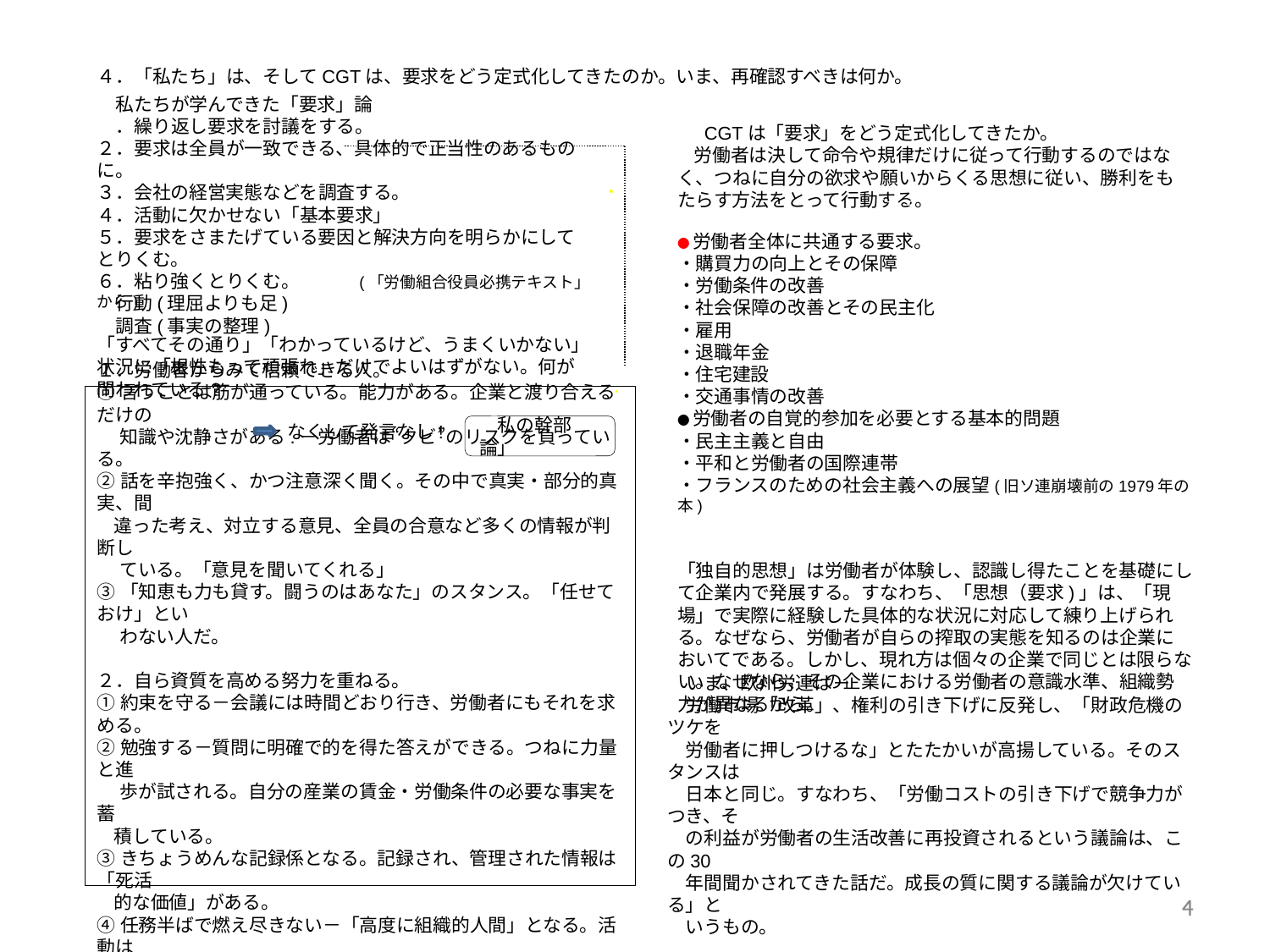

４．「私たち」は、そしてCGTは、要求をどう定式化してきたのか。いま、再確認すべきは何か。
　私たちが学んできた「要求」論
１．繰り返し要求を討議をする。
２．要求は全員が一致できる、具体的で正当性のあるものに。
３．会社の経営実態などを調査する。
４．活動に欠かせない「基本要求」
５．要求をさまたげている要因と解決方向を明らかにしてとりくむ。
６．粘り強くとりくむ。              (「労働組合役員必携テキスト」から)

「すべてその通り」「わかっているけど、うまくいかない」状況に「根性もって頑張れ」だけでよいはずがない。何が問われている?
　 CGTは「要求」をどう定式化してきたか。
   労働者は決して命令や規律だけに従って行動するのではなく、つねに自分の欲求や願いからくる思想に従い、勝利をもたらす方法をとって行動する。
「フランス総同盟・中級教科書２」　から
「一般的思想」は次の要求によって表現される。
●労働者全体に共通する要求。
・購買力の向上とその保障
・労働条件の改善
・社会保障の改善とその民主化
・雇用
・退職年金
・住宅建設
・交通事情の改善
●労働者の自覚的参加を必要とする基本的問題
・民主主義と自由
・平和と労働者の国際連帯
・フランスのための社会主義への展望(旧ソ連崩壊前の1979年の本)

「独自的思想」は労働者が体験し、認識し得たことを基礎にして企業内で発展する。すなわち、「思想（要求)」は、「現場」で実際に経験した具体的な状況に対応して練り上げられる。なぜなら、労働者が自らの搾取の実態を知るのは企業においてである。しかし、現れ方は個々の企業で同じとは限らない。なぜなら、その企業における労働者の意識水準、組織勢力が異なるから。
　行動(理屈よりも足)
　調査(事実の整理)

１．労働者からみて信頼できる人。
①言うことは筋が通っている。能力がある。企業と渡り合えるだけの
　 知識や沈静さがある.－労働者は“クビ”のリスクを負っている。
②話を辛抱強く、かつ注意深く聞く。その中で真実・部分的真実、間
   違った考え、対立する意見、全員の合意など多くの情報が判断し
　 ている。「意見を聞いてくれる」
③「知恵も力も貸す。闘うのはあなた」のスタンス。「任せておけ」とい
　 わない人だ。

２．自ら資質を高める努力を重ねる。
①約束を守る－会議には時間どおり行き、労働者にもそれを求める。
②勉強する－質問に明確で的を得た答えができる。つねに力量と進
　 歩が試される。自分の産業の賃金・労働条件の必要な事実を蓄
   積している。
③きちょうめんな記録係となる。記録され、管理された情報は「死活
   的な価値」がある。
④任務半ばで燃え尽きない－「高度に組織的人間」となる。活動は
   エネルギッシュに行う。「背中」はいつも見られている。

なくして発言なし!
「私の幹部論」

　いま、欧州労連は－
　労働市場「改革」、権利の引き下げに反発し、「財政危機のツケを
　労働者に押しつけるな」とたたかいが高揚している。そのスタンスは
　日本と同じ。すなわち、「労働コストの引き下げで競争力がつき、そ
　の利益が労働者の生活改善に再投資されるという議論は、この30
　年間聞かされてきた話だ。成長の質に関する議論が欠けている」と
　いうもの。

4